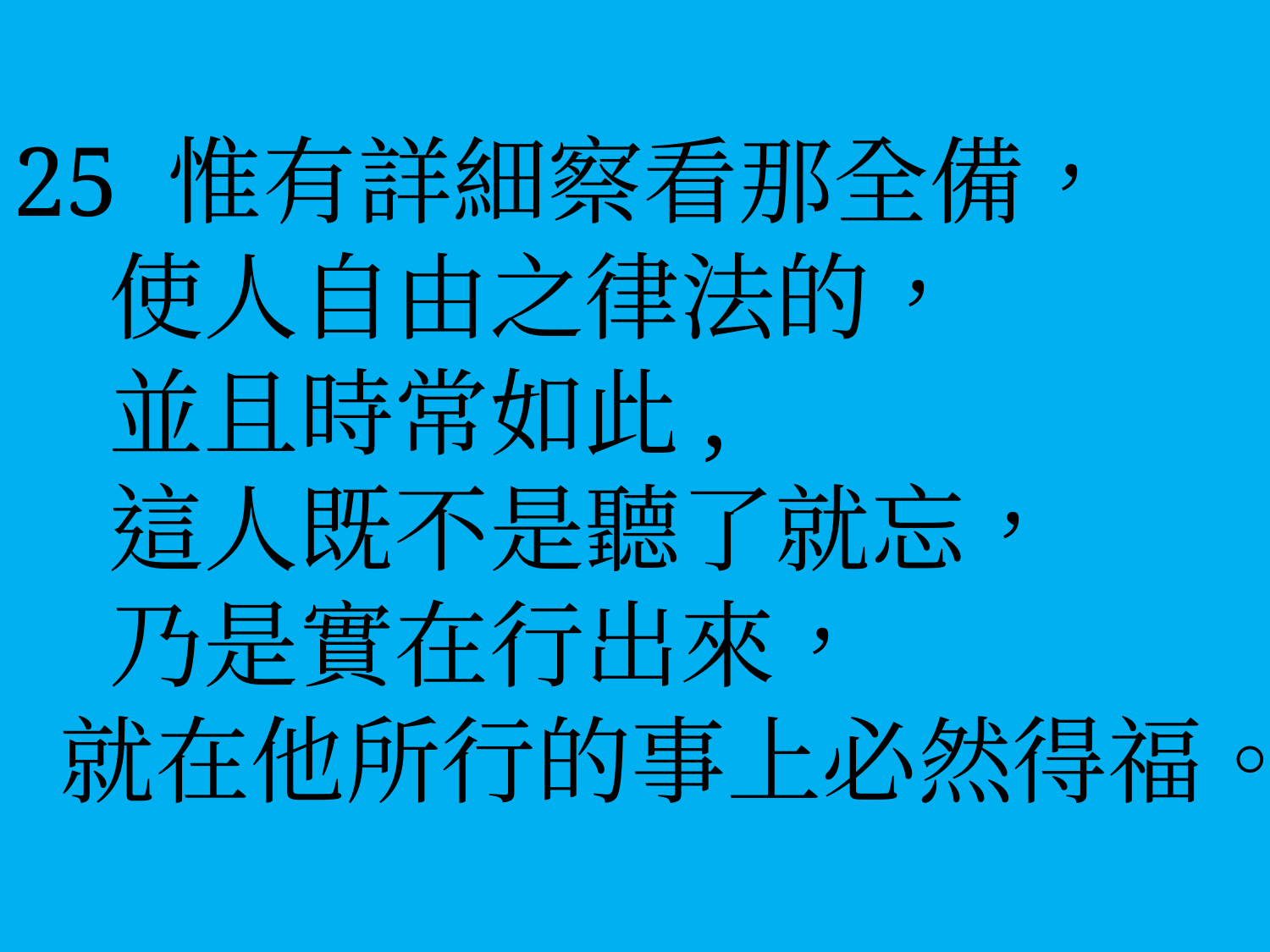

25 惟有詳細察看那全備，
   使人自由之律法的，
   並且時常如此,
   這人既不是聽了就忘，
   乃是實在行出來，
 就在他所行的事上必然得福。
#